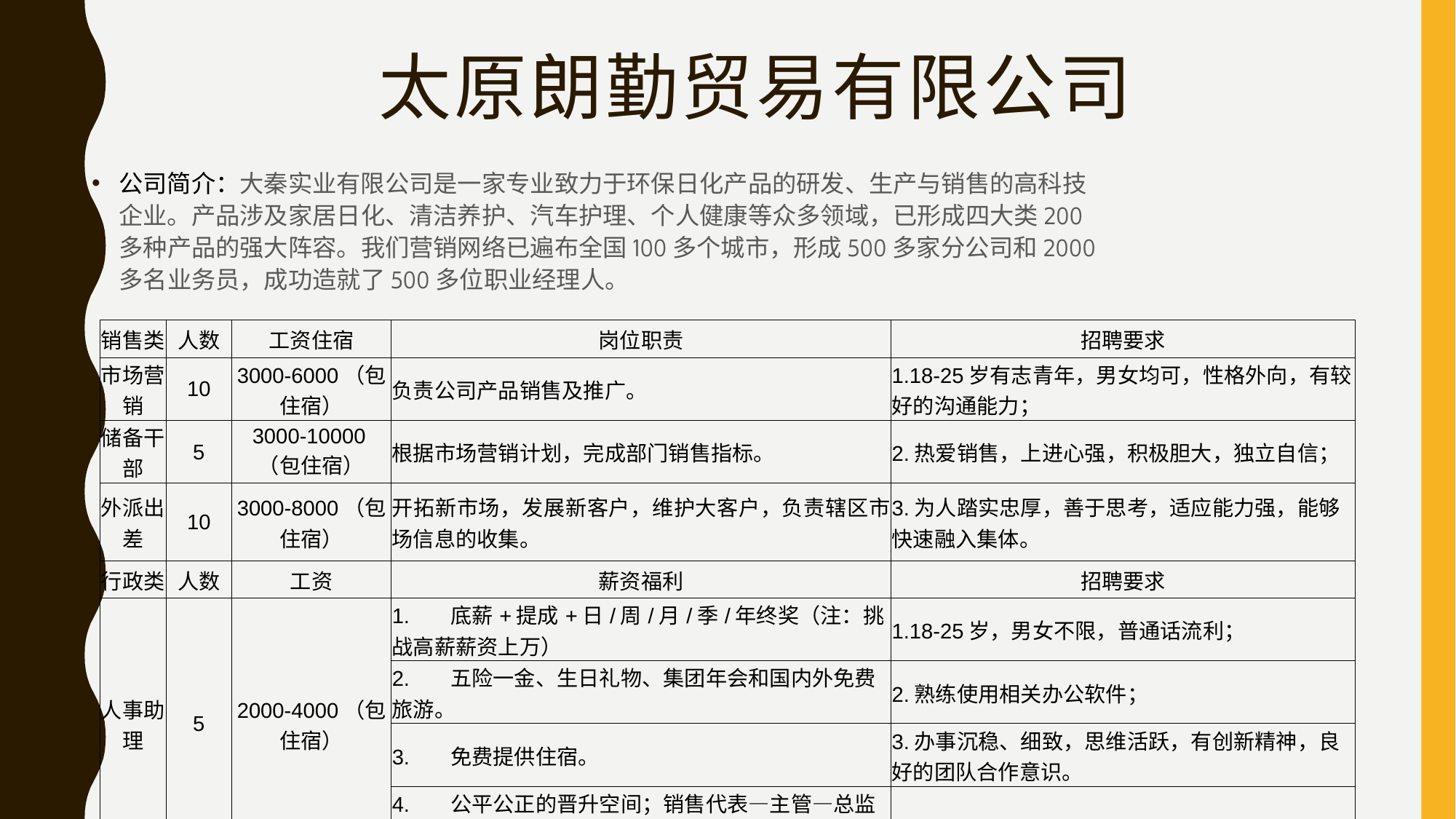

# 太原朗勤贸易有限公司
公司简介：大秦实业有限公司是一家专业致力于环保日化产品的研发、生产与销售的高科技企业。产品涉及家居日化、清洁养护、汽车护理、个人健康等众多领域，已形成四大类200多种产品的强大阵容。我们营销网络已遍布全国100多个城市，形成500多家分公司和2000多名业务员，成功造就了500多位职业经理人。

| 销售类 | 人数 | 工资住宿 | 岗位职责 | 招聘要求 |
| --- | --- | --- | --- | --- |
| 市场营销 | 10 | 3000-6000（包住宿） | 负责公司产品销售及推广。 | 1.18-25岁有志青年，男女均可，性格外向，有较好的沟通能力； |
| 储备干部 | 5 | 3000-10000（包住宿） | 根据市场营销计划，完成部门销售指标。 | 2.热爱销售，上进心强，积极胆大，独立自信； |
| 外派出差 | 10 | 3000-8000（包住宿） | 开拓新市场，发展新客户，维护大客户，负责辖区市场信息的收集。 | 3.为人踏实忠厚，善于思考，适应能力强，能够快速融入集体。 |
| 行政类 | 人数 | 工资 | 薪资福利 | 招聘要求 |
| 人事助理 | 5 | 2000-4000（包住宿） | 1.      底薪+提成+日/周/月/季/年终奖（注：挑战高薪薪资上万） | 1.18-25岁，男女不限，普通话流利； |
|  |  |  | 2.      五险一金、生日礼物、集团年会和国内外免费旅游。 | 2.熟练使用相关办公软件； |
|  |  |  | 3.      免费提供住宿。 | 3.办事沉稳、细致，思维活跃，有创新精神，良好的团队合作意识。 |
|  |  |  | 4.      公平公正的晋升空间；销售代表—主管—总监—副经理—经理。 |  |